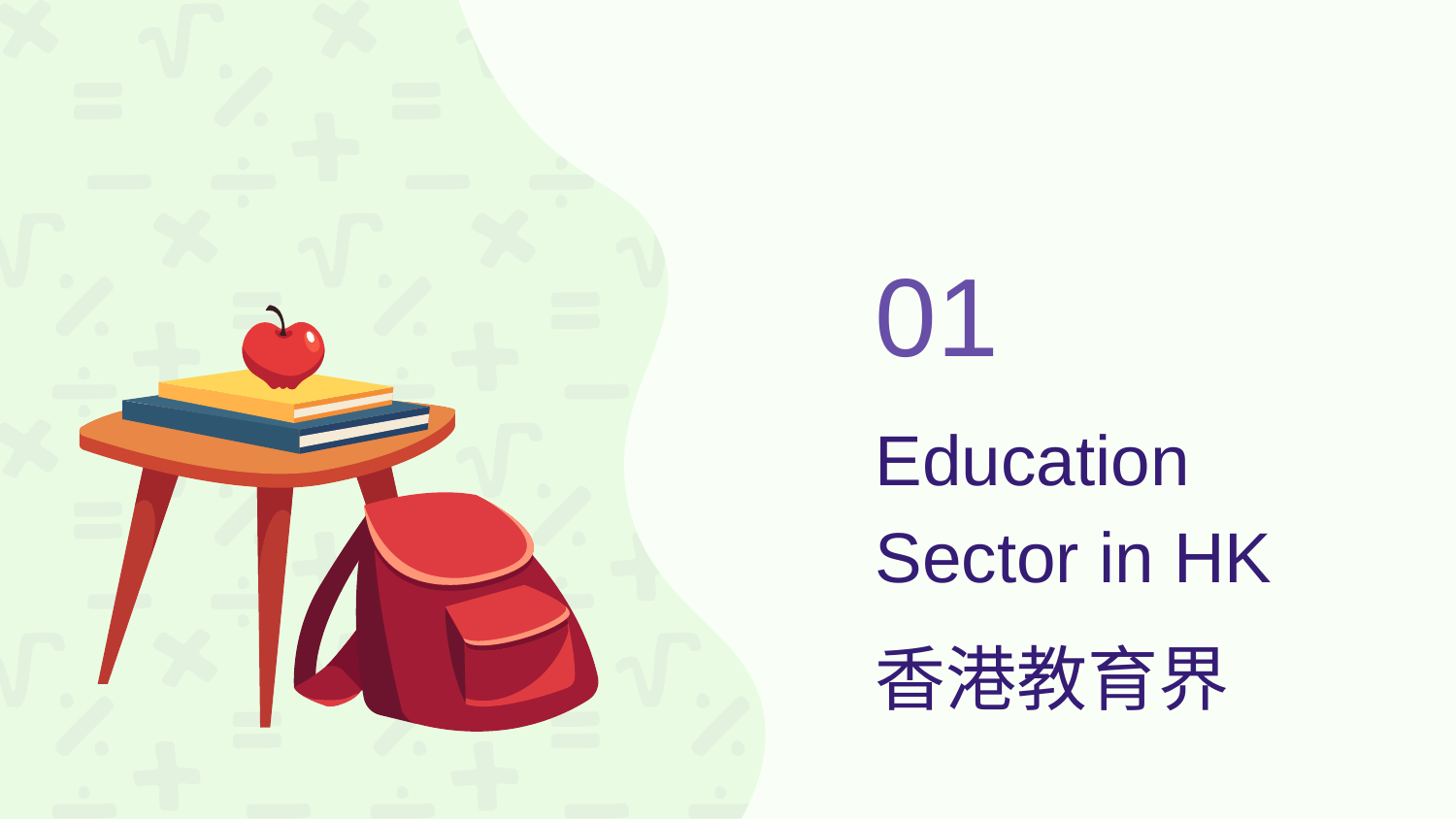

# 01

Education Sector in HK
香港教育界